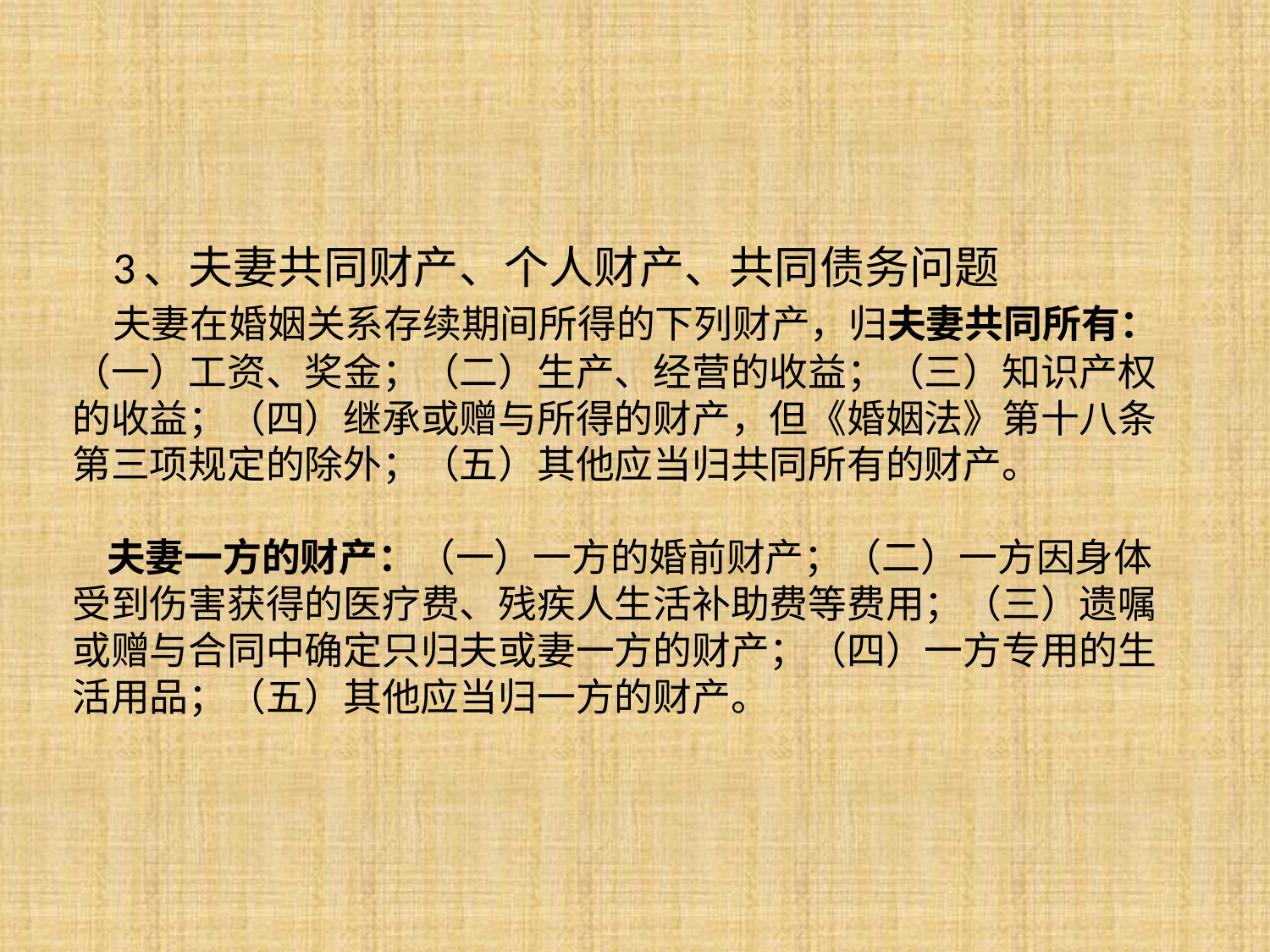

# 3、夫妻共同财产、个人财产、共同债务问题 夫妻在婚姻关系存续期间所得的下列财产，归夫妻共同所有：（一）工资、奖金；（二）生产、经营的收益；（三）知识产权的收益；（四）继承或赠与所得的财产，但《婚姻法》第十八条第三项规定的除外；（五）其他应当归共同所有的财产。 夫妻一方的财产：（一）一方的婚前财产；（二）一方因身体受到伤害获得的医疗费、残疾人生活补助费等费用；（三）遗嘱或赠与合同中确定只归夫或妻一方的财产；（四）一方专用的生活用品；（五）其他应当归一方的财产。